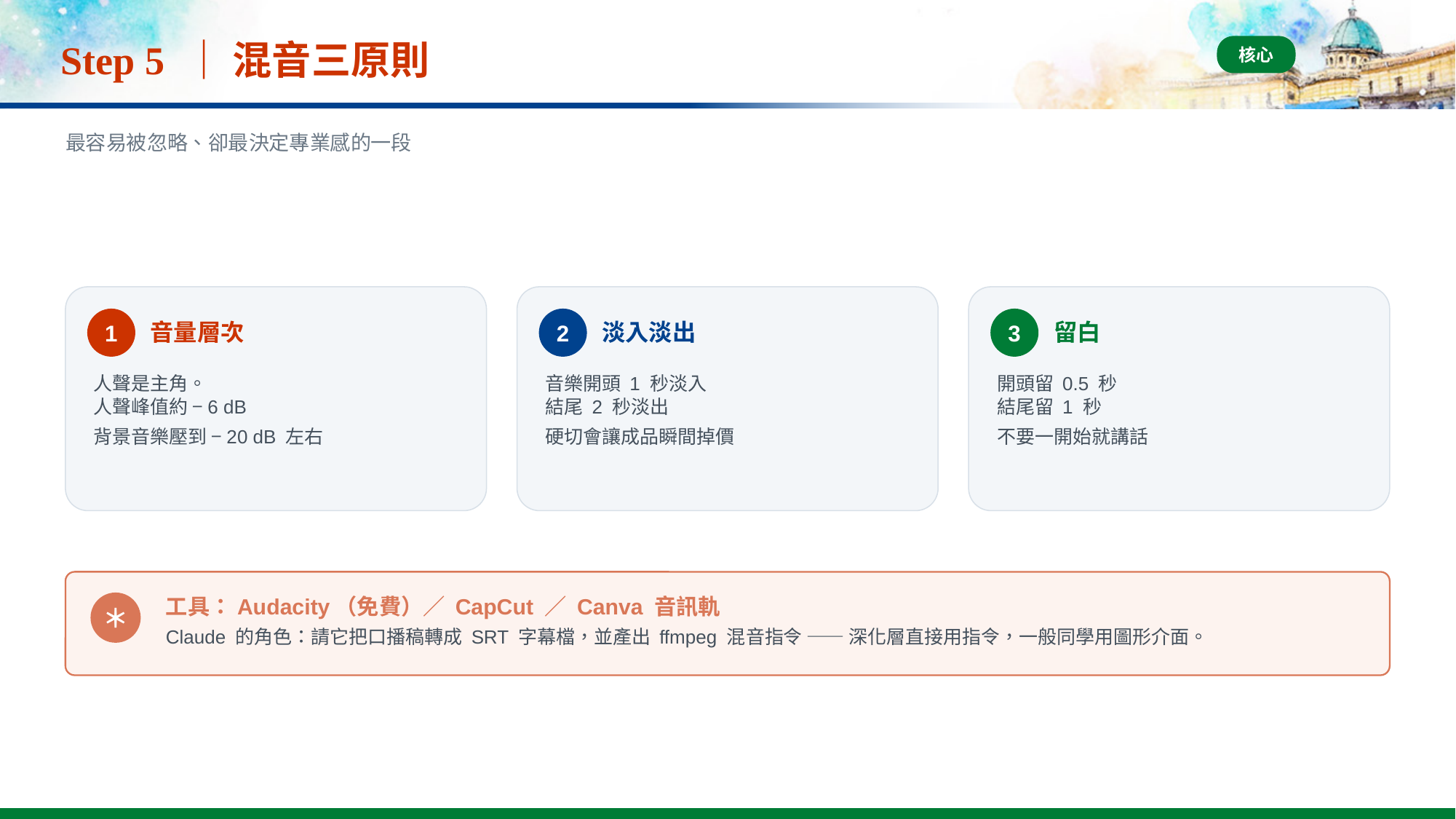

# Step 5 ｜ 混音三原則
核心
最容易被忽略、卻最決定專業感的一段

1
2
3
音量層次
淡入淡出
留白
人聲是主角。
人聲峰值約 −6 dB
背景音樂壓到 −20 dB 左右
音樂開頭 1 秒淡入
結尾 2 秒淡出
硬切會讓成品瞬間掉價
開頭留 0.5 秒
結尾留 1 秒
不要一開始就講話

工具：Audacity（免費）／ CapCut ／ Canva 音訊軌
＊
Claude 的角色：請它把口播稿轉成 SRT 字幕檔，並產出 ffmpeg 混音指令 —— 深化層直接用指令，一般同學用圖形介面。